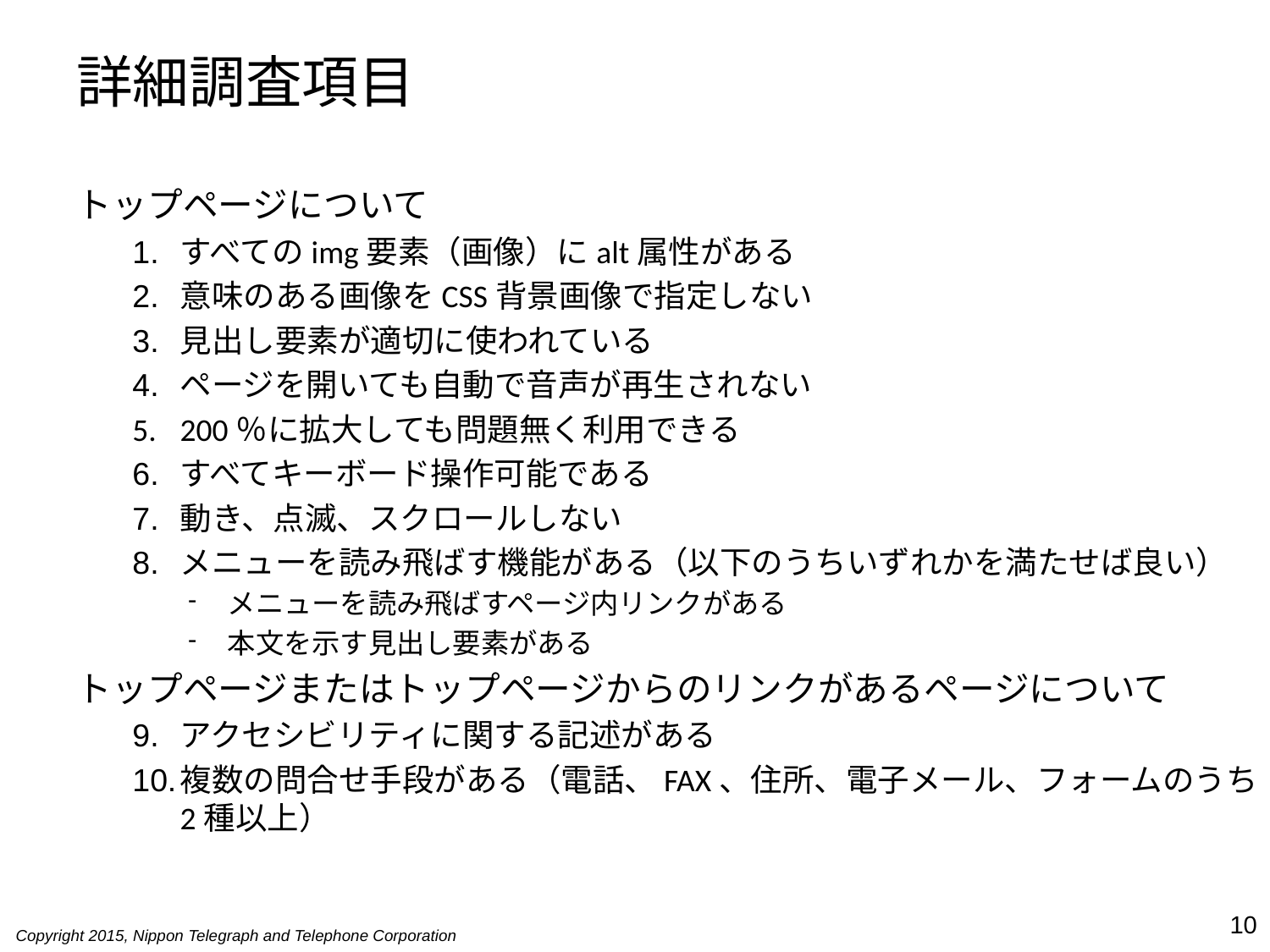

# 詳細調査項目
トップページについて
すべてのimg要素（画像）にalt属性がある
意味のある画像をCSS背景画像で指定しない
見出し要素が適切に使われている
ページを開いても自動で音声が再生されない
200％に拡大しても問題無く利用できる
すべてキーボード操作可能である
動き、点滅、スクロールしない
メニューを読み飛ばす機能がある（以下のうちいずれかを満たせば良い）
メニューを読み飛ばすページ内リンクがある
本文を示す見出し要素がある
トップページまたはトップページからのリンクがあるページについて
アクセシビリティに関する記述がある
複数の問合せ手段がある（電話、FAX、住所、電子メール、フォームのうち2種以上）
10